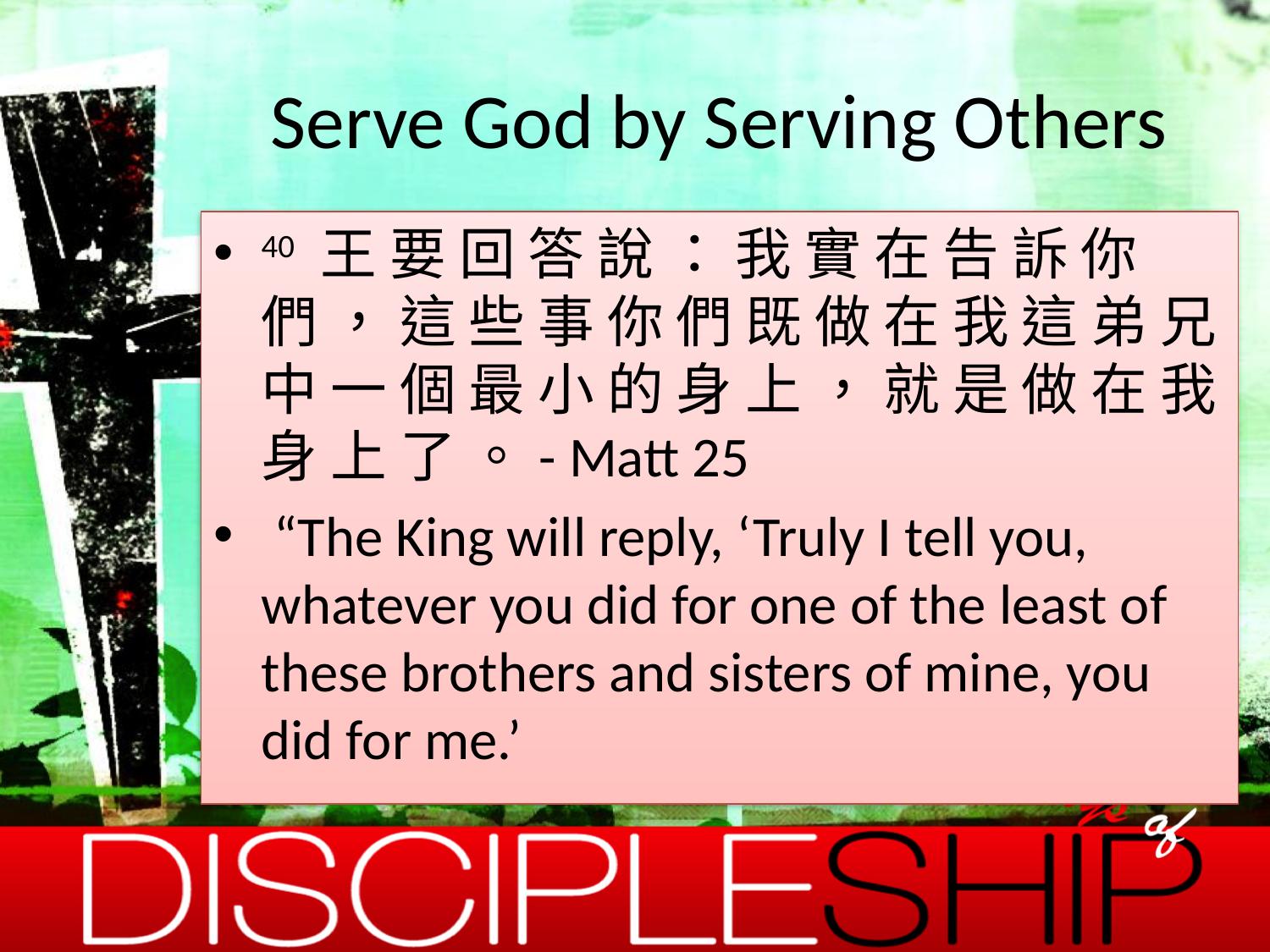

# Serve God by Serving Others
40 王 要 回 答 說 ： 我 實 在 告 訴 你 們 ， 這 些 事 你 們 既 做 在 我 這 弟 兄 中 一 個 最 小 的 身 上 ， 就 是 做 在 我 身 上 了 。- Matt 25
 “The King will reply, ‘Truly I tell you, whatever you did for one of the least of these brothers and sisters of mine, you did for me.’